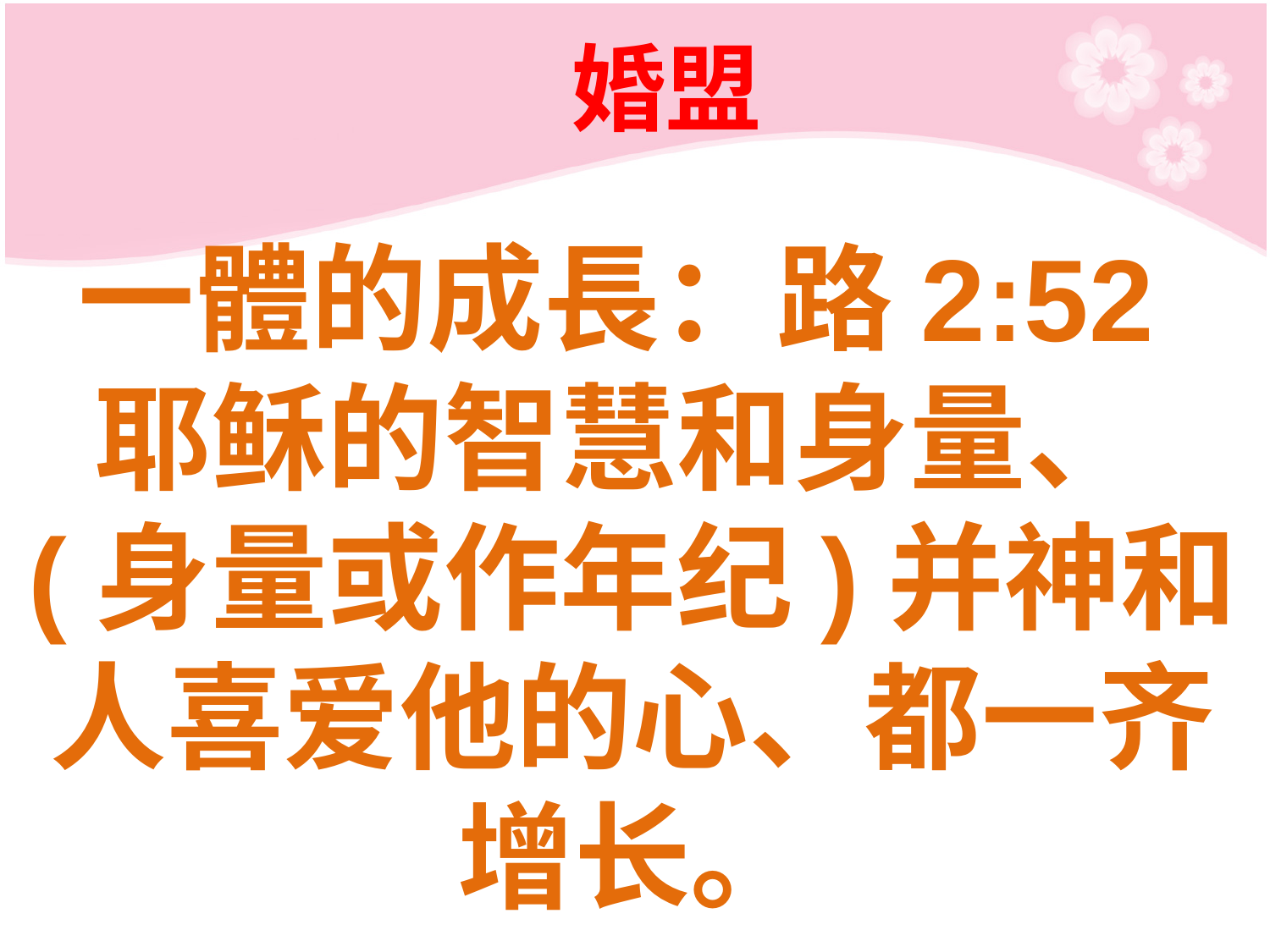

# 婚盟
一體的成長：路2:52
耶稣的智慧和身量、(身量或作年纪)并神和人喜爱他的心、都一齐增长。